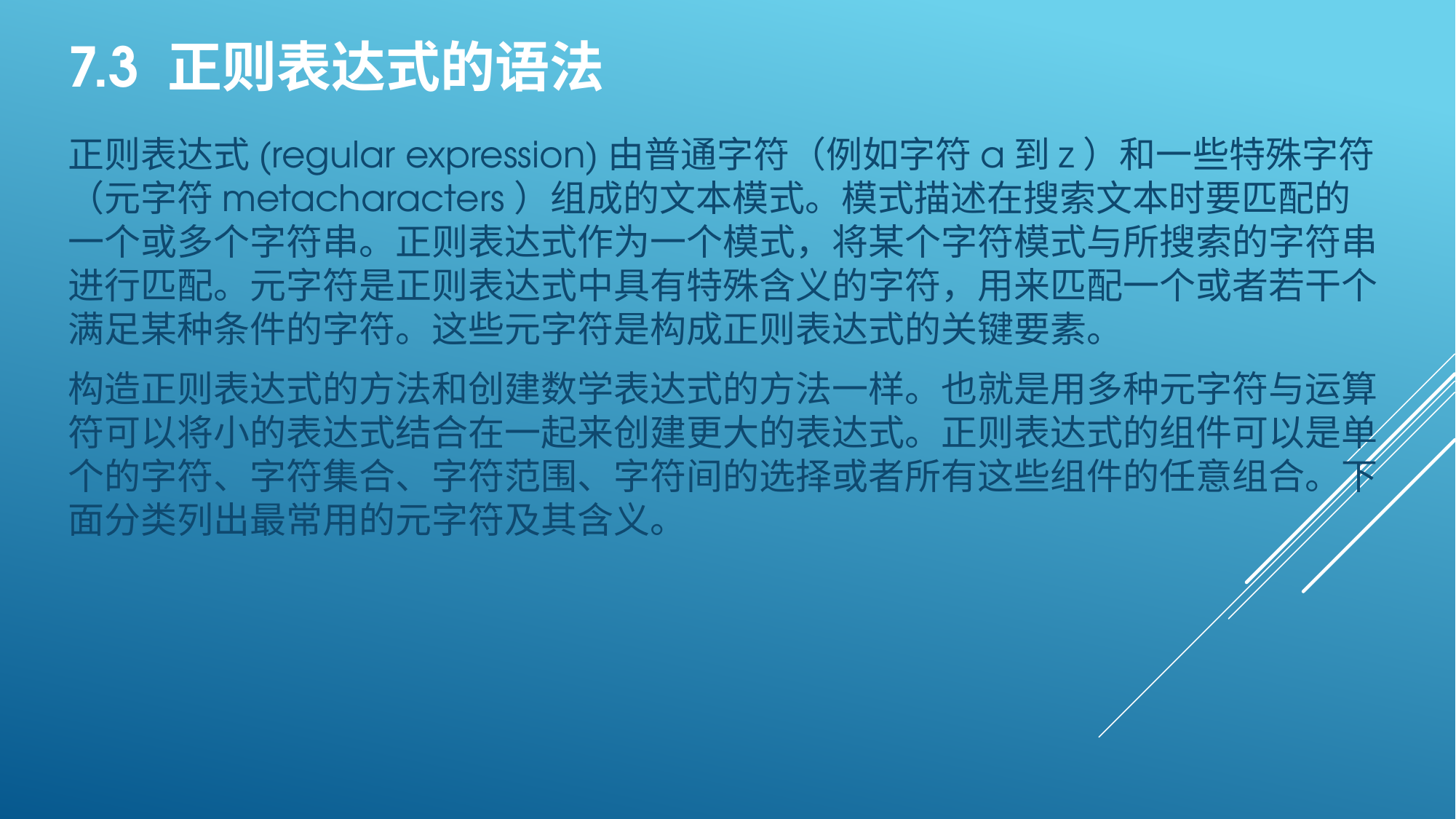

# 7.3 正则表达式的语法
正则表达式(regular expression)由普通字符（例如字符a到z）和一些特殊字符（元字符metacharacters）组成的文本模式。模式描述在搜索文本时要匹配的一个或多个字符串。正则表达式作为一个模式，将某个字符模式与所搜索的字符串进行匹配。元字符是正则表达式中具有特殊含义的字符，用来匹配一个或者若干个满足某种条件的字符。这些元字符是构成正则表达式的关键要素。
构造正则表达式的方法和创建数学表达式的方法一样。也就是用多种元字符与运算符可以将小的表达式结合在一起来创建更大的表达式。正则表达式的组件可以是单个的字符、字符集合、字符范围、字符间的选择或者所有这些组件的任意组合。下面分类列出最常用的元字符及其含义。